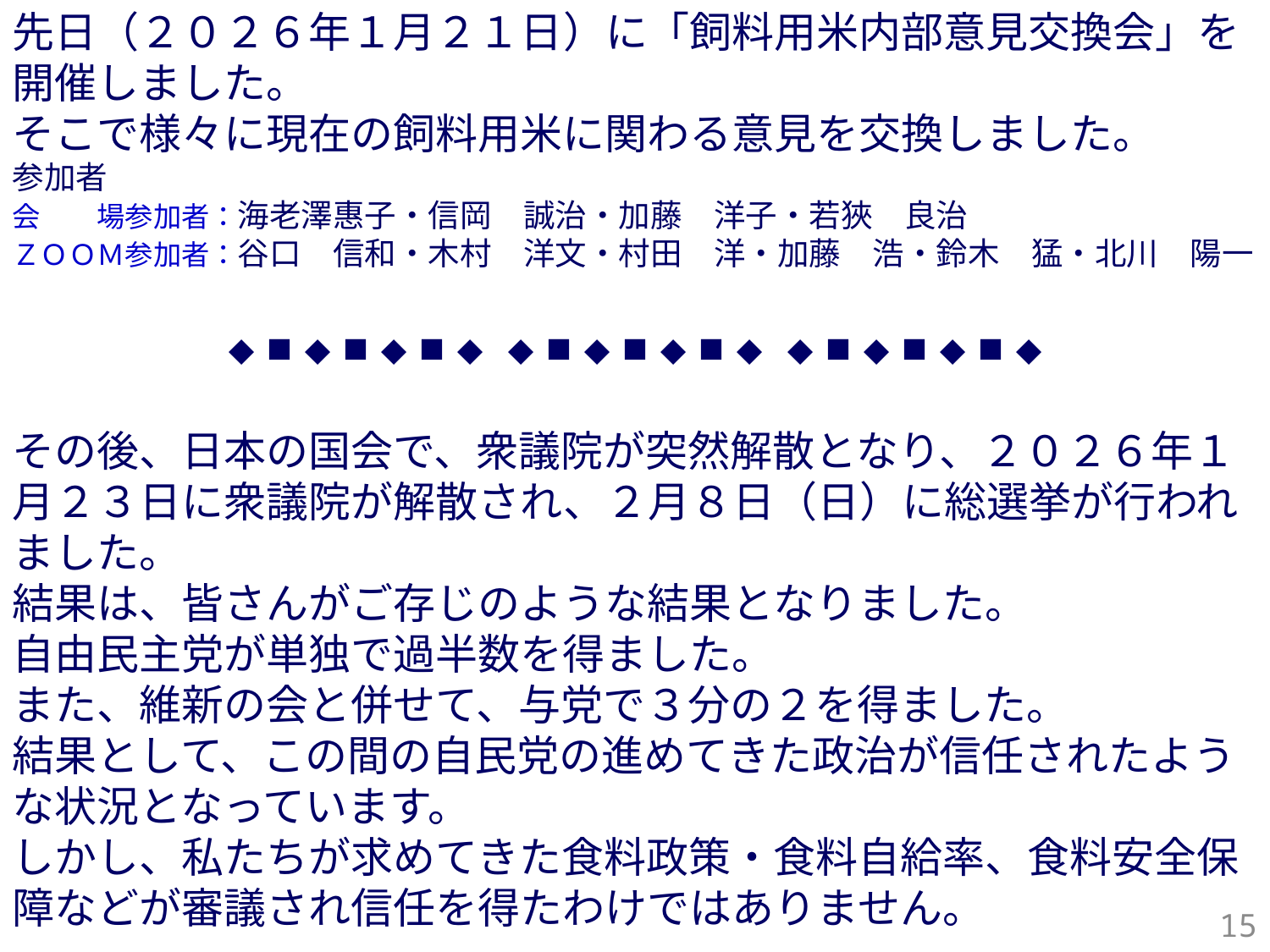

先日（２０２６年１月２１日）に「飼料用米内部意見交換会」を開催しました。
そこで様々に現在の飼料用米に関わる意見を交換しました。
参加者
会　　場参加者：海老澤惠子・信岡　誠治・加藤　洋子・若狹　良治
ＺＯＯＭ参加者：谷口　信和・木村　洋文・村田　洋・加藤　浩・鈴木　猛・北川　陽一

◆■◆■◆■◆◆■◆■◆■◆◆■◆■◆■◆

その後、日本の国会で、衆議院が突然解散となり、２０２６年１月２３日に衆議院が解散され、２月８日（日）に総選挙が行われました。
結果は、皆さんがご存じのような結果となりました。
自由民主党が単独で過半数を得ました。
また、維新の会と併せて、与党で３分の２を得ました。
結果として、この間の自民党の進めてきた政治が信任されたような状況となっています。
しかし、私たちが求めてきた食料政策・食料自給率、食料安全保障などが審議され信任を得たわけではありません。
15